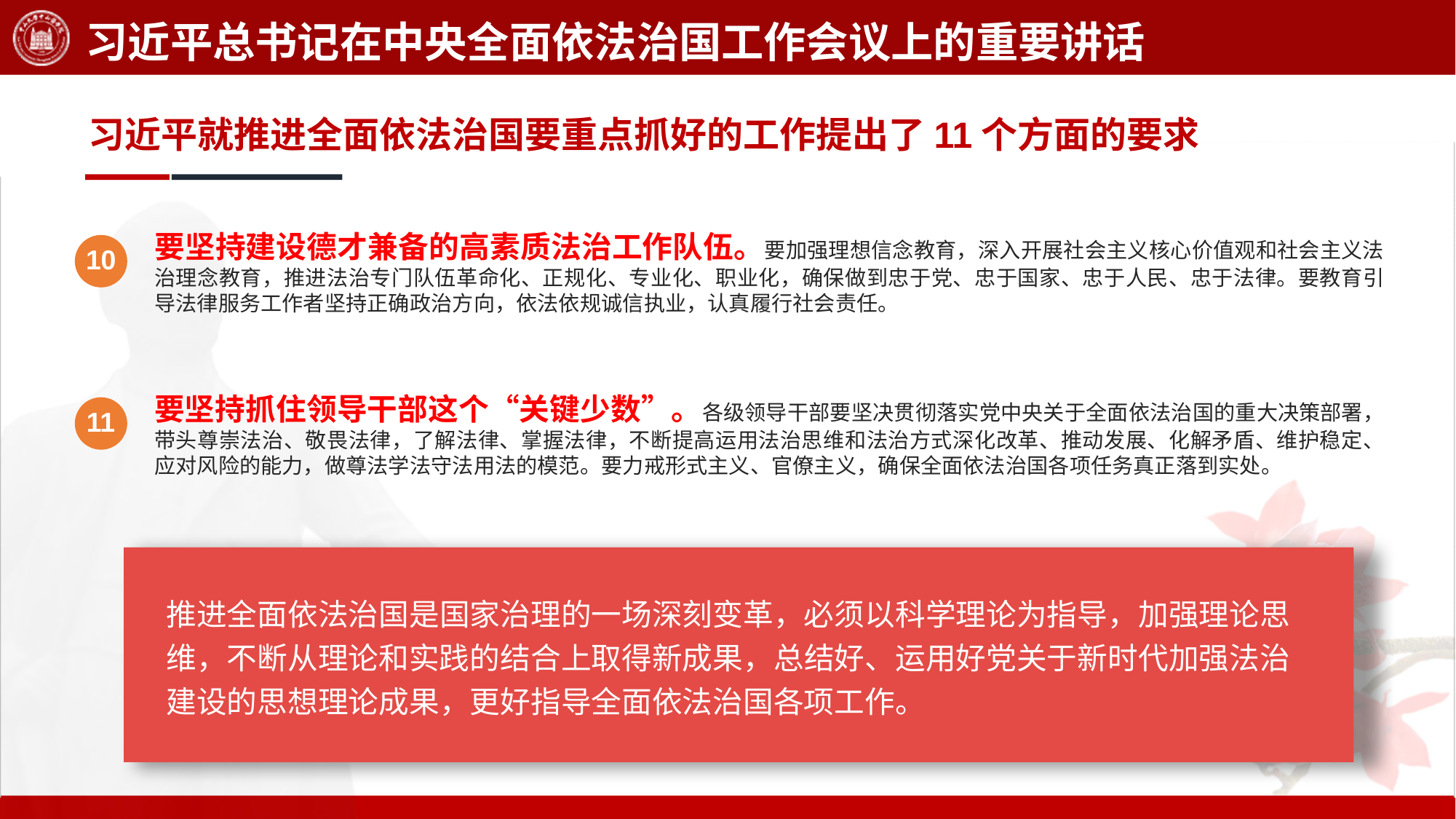

习近平总书记在中央全面依法治国工作会议上的重要讲话
习近平就推进全面依法治国要重点抓好的工作提出了11个方面的要求

要坚持建设德才兼备的高素质法治工作队伍。要加强理想信念教育，深入开展社会主义核心价值观和社会主义法治理念教育，推进法治专门队伍革命化、正规化、专业化、职业化，确保做到忠于党、忠于国家、忠于人民、忠于法律。要教育引导法律服务工作者坚持正确政治方向，依法依规诚信执业，认真履行社会责任。
10
要坚持抓住领导干部这个“关键少数”。各级领导干部要坚决贯彻落实党中央关于全面依法治国的重大决策部署，带头尊崇法治、敬畏法律，了解法律、掌握法律，不断提高运用法治思维和法治方式深化改革、推动发展、化解矛盾、维护稳定、应对风险的能力，做尊法学法守法用法的模范。要力戒形式主义、官僚主义，确保全面依法治国各项任务真正落到实处。
11

推进全面依法治国是国家治理的一场深刻变革，必须以科学理论为指导，加强理论思维，不断从理论和实践的结合上取得新成果，总结好、运用好党关于新时代加强法治建设的思想理论成果，更好指导全面依法治国各项工作。